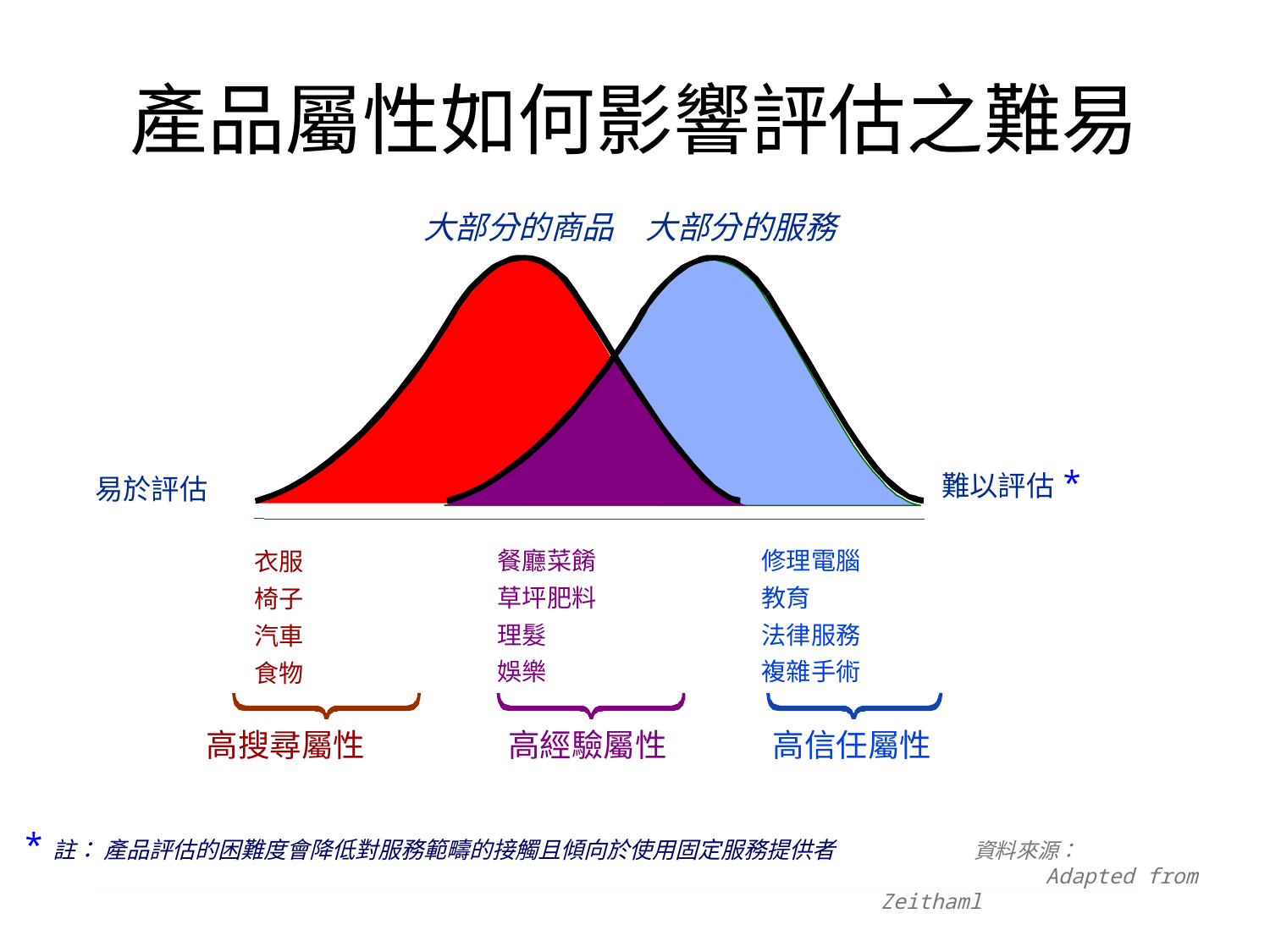

# 產品屬性如何影響評估之難易
大部分的商品
大部分的服務

難以評估*

易於評估

餐廳菜餚

草坪肥料

理髮

娛樂

修理電腦

教育

法律服務

複雜手術

衣服

椅子

汽車

食物

高搜尋屬性

高經驗屬性

高信任屬性

*註： 產品評估的困難度會降低對服務範疇的接觸且傾向於使用固定服務提供者
                   資料來源：
             Adapted from Zeithaml